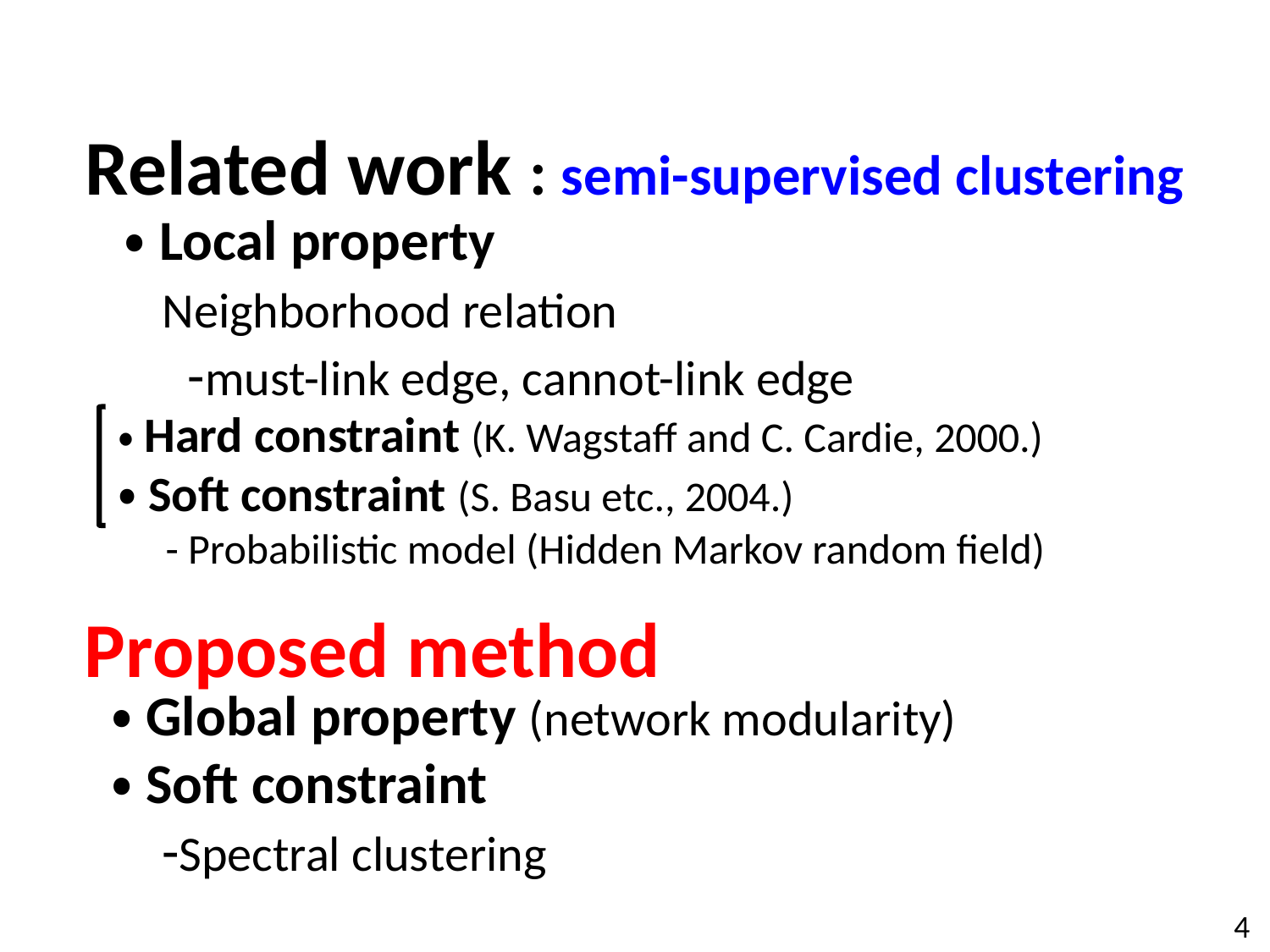

# Related work : semi-supervised clustering
・Local property
   Neighborhood relation
     -must-link edge, cannot-link edge

・Hard constraint (K. Wagstaff and C. Cardie, 2000.)
・Soft constraint (S. Basu etc., 2004.)
     - Probabilistic model (Hidden Markov random field)

Proposed method
・Global property (network modularity)
・Soft constraint
    -Spectral clustering
  4